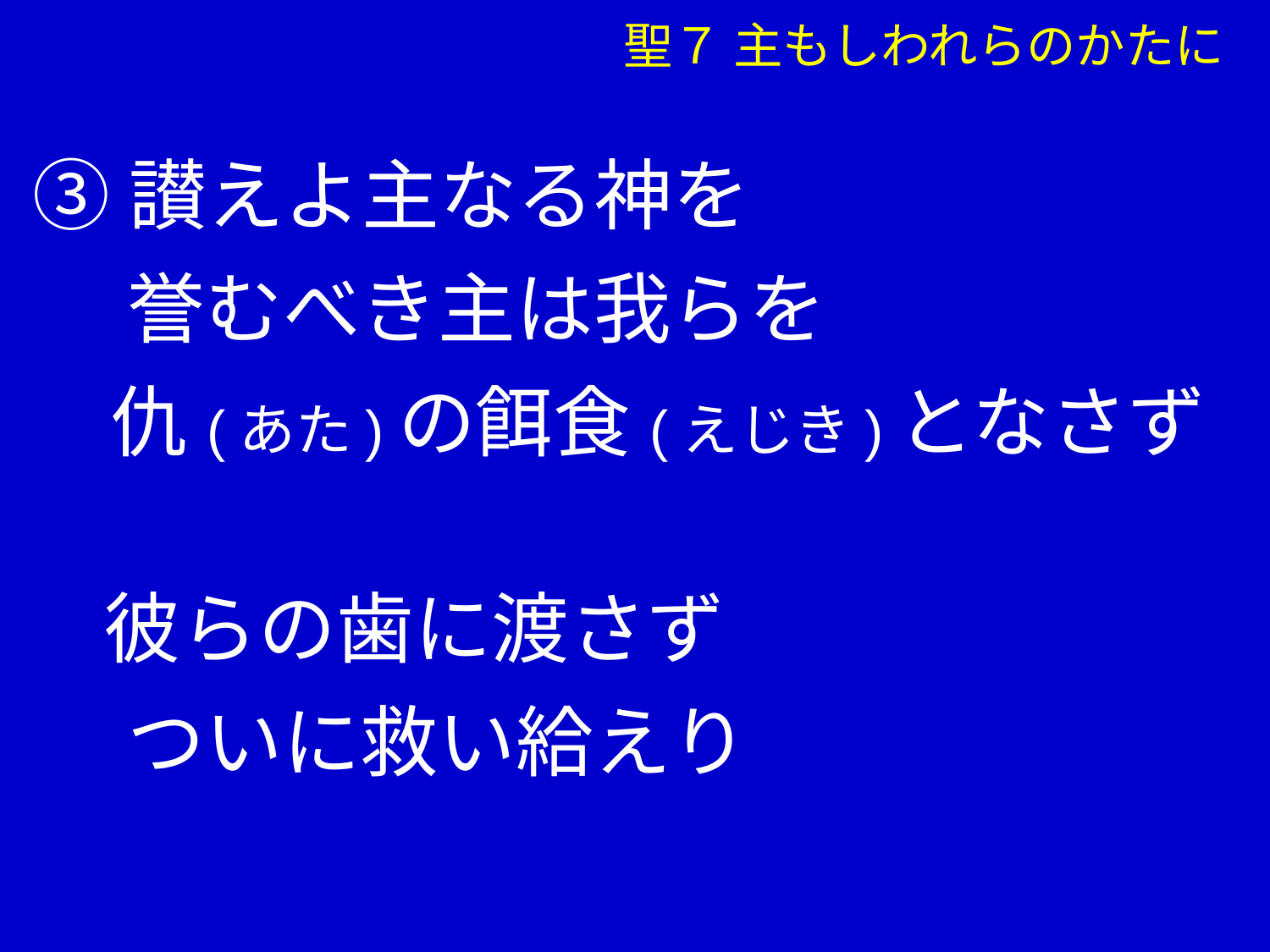

③讃えよ主なる神を
　 誉むべき主は我らを
　仇(あた)の餌食(えじき)となさず
   彼らの歯に渡さず
　 ついに救い給えり
聖７ 主もしわれらのかたに